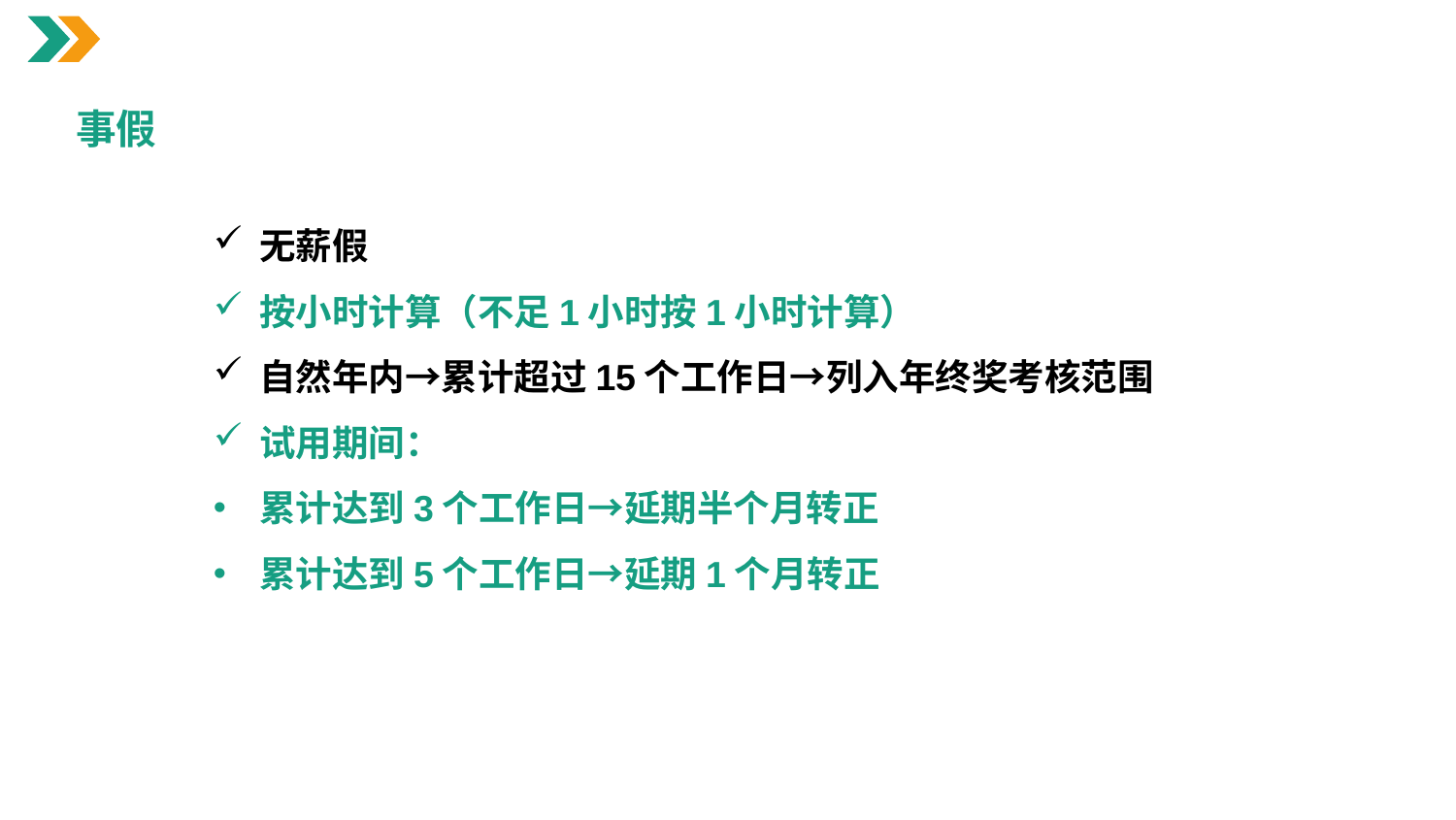

事假
无薪假
按小时计算（不足1小时按1小时计算）
自然年内→累计超过15个工作日→列入年终奖考核范围
试用期间：
累计达到3个工作日→延期半个月转正
累计达到5个工作日→延期1个月转正